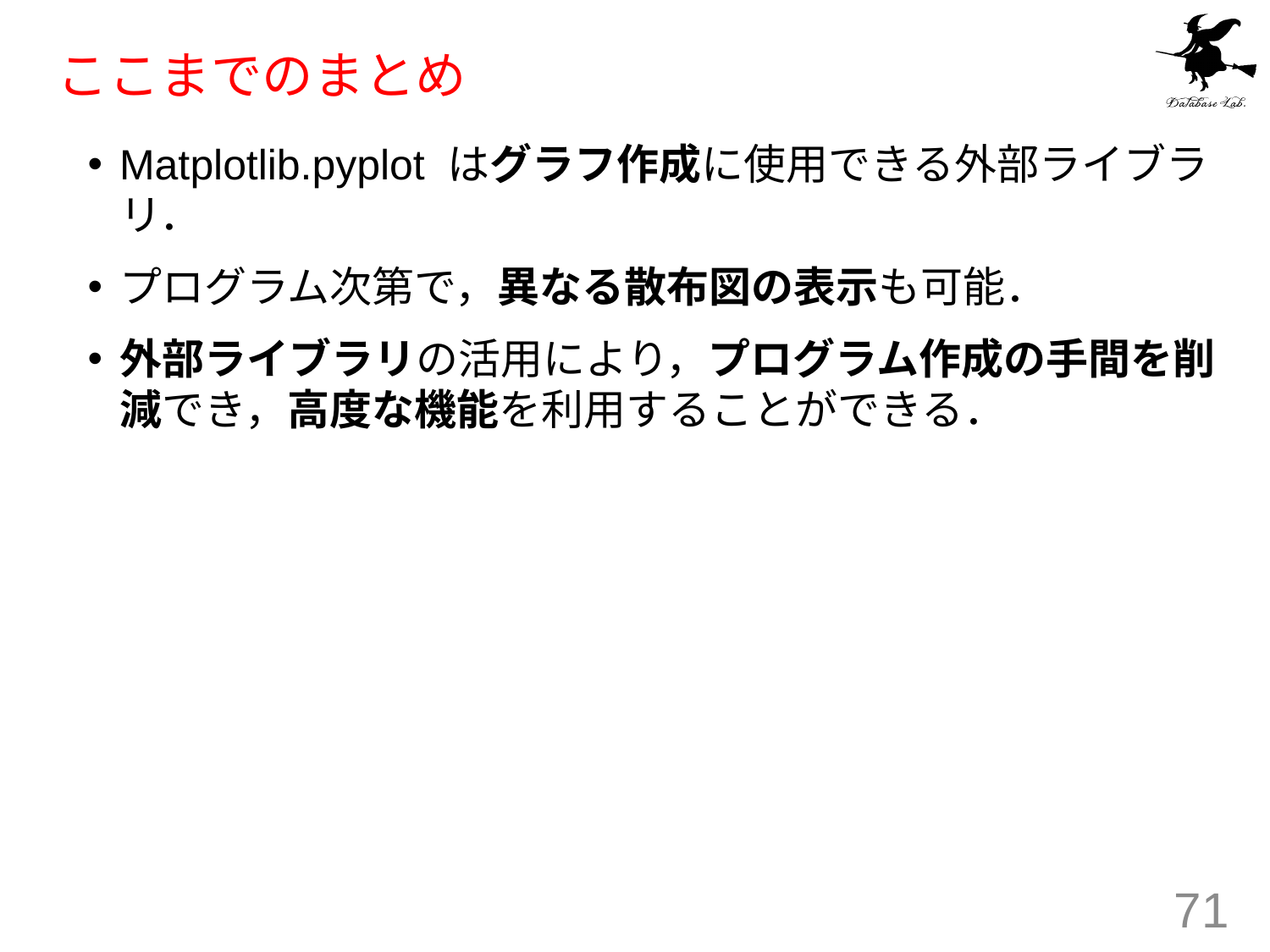

# ここまでのまとめ
Matplotlib.pyplot はグラフ作成に使用できる外部ライブラリ．
プログラム次第で，異なる散布図の表示も可能．
外部ライブラリの活用により，プログラム作成の手間を削減でき，高度な機能を利用することができる．

71